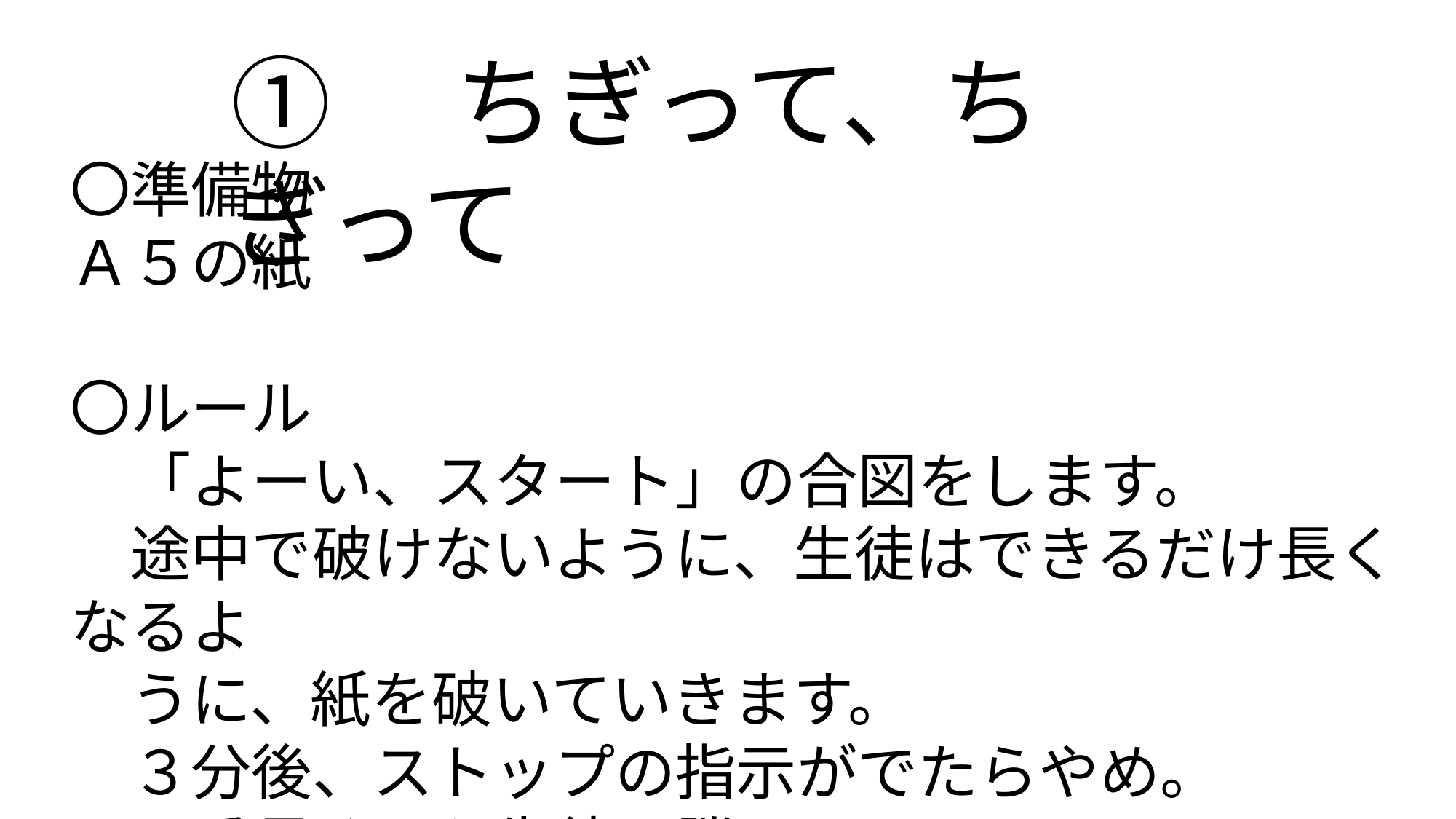

①　ちぎって、ちぎって
〇準備物
Ａ５の紙

〇ルール
　「よーい、スタート」の合図をします。
　途中で破けないように、生徒はできるだけ長くなるよ
　うに、紙を破いていきます。
　３分後、ストップの指示がでたらやめ。
　一番長くした生徒の勝ちです。